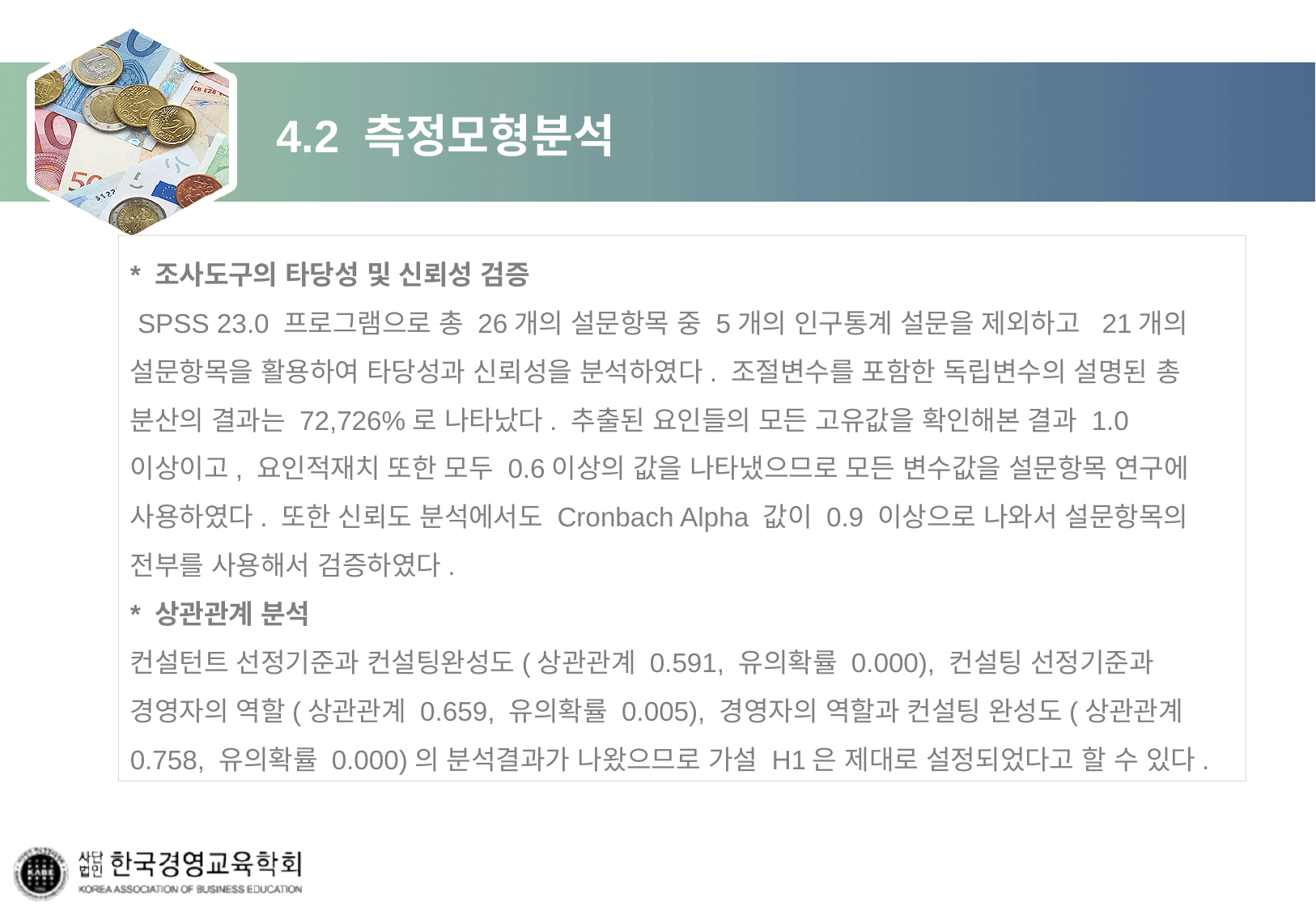

# 4.2 측정모형분석
* 조사도구의 타당성 및 신뢰성 검증
 SPSS 23.0 프로그램으로 총 26개의 설문항목 중 5개의 인구통계 설문을 제외하고  21개의 설문항목을 활용하여 타당성과 신뢰성을 분석하였다. 조절변수를 포함한 독립변수의 설명된 총 분산의 결과는 72,726%로 나타났다. 추출된 요인들의 모든 고유값을 확인해본 결과 1.0 이상이고, 요인적재치 또한 모두 0.6이상의 값을 나타냈으므로 모든 변수값을 설문항목 연구에 사용하였다. 또한 신뢰도 분석에서도 Cronbach Alpha 값이 0.9 이상으로 나와서 설문항목의 전부를 사용해서 검증하였다.
* 상관관계 분석
컨설턴트 선정기준과 컨설팅완성도(상관관계 0.591, 유의확률 0.000), 컨설팅 선정기준과 경영자의 역할(상관관계 0.659, 유의확률 0.005), 경영자의 역할과 컨설팅 완성도(상관관계 0.758, 유의확률 0.000)의 분석결과가 나왔으므로 가설 H1은 제대로 설정되었다고 할 수 있다.